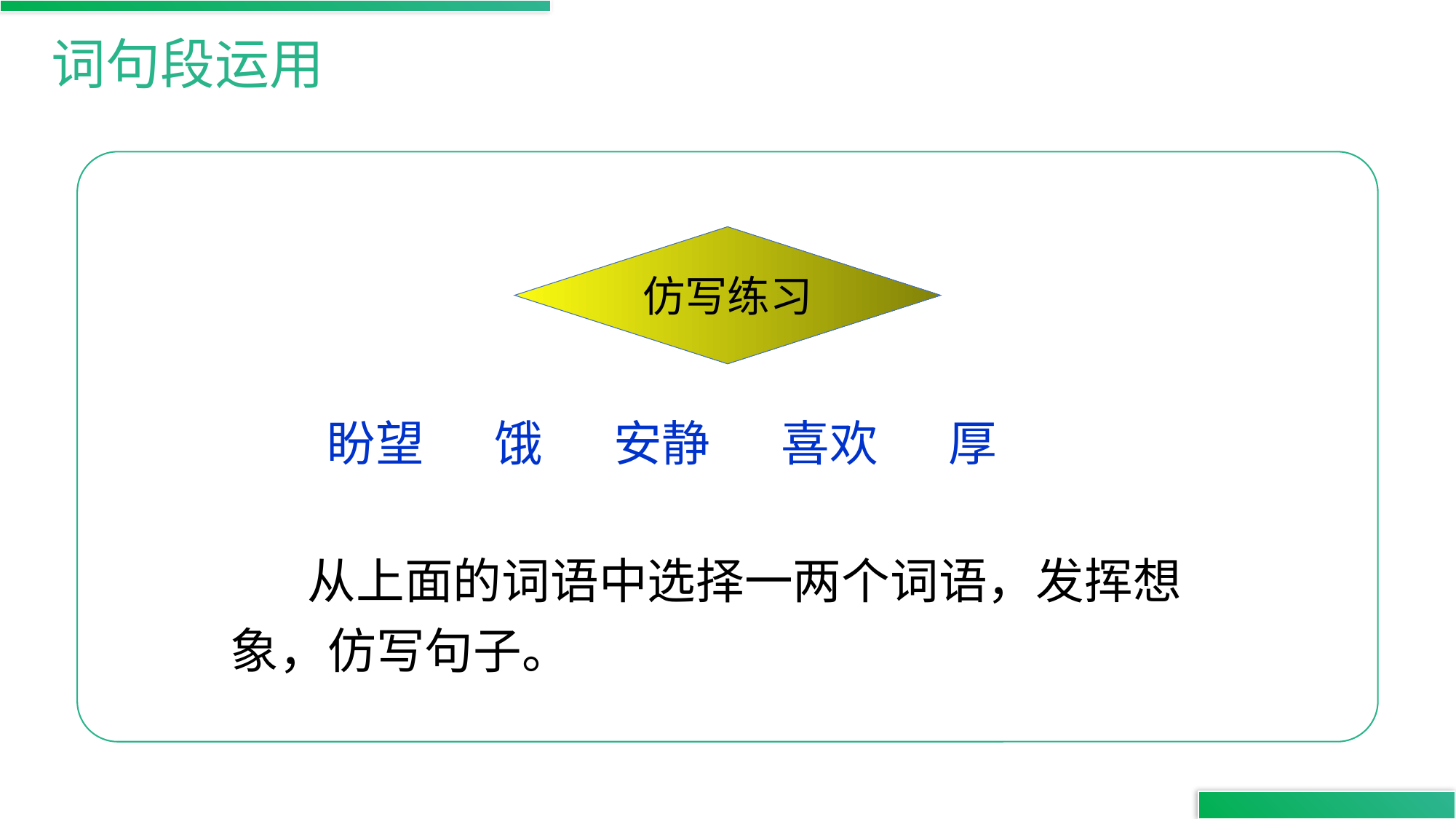

词句段运用
仿写练习
   盼望 　 饿 　 安静 　 喜欢 　 厚
      从上面的词语中选择一两个词语，发挥想象，仿写句子。